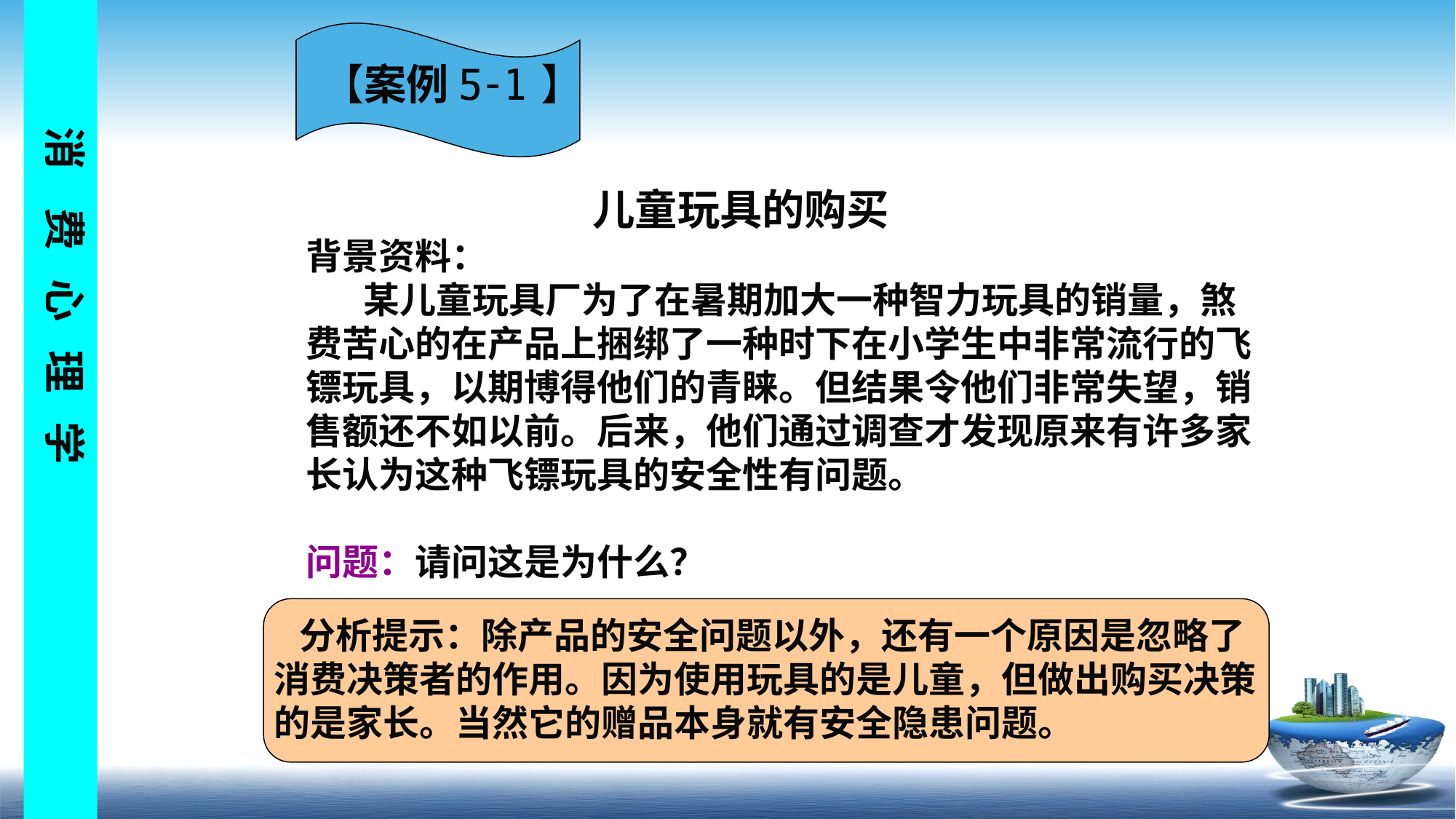

【案例5-1】

                                  儿童玩具的购买
背景资料：
      某儿童玩具厂为了在暑期加大一种智力玩具的销量，煞
费苦心的在产品上捆绑了一种时下在小学生中非常流行的飞
镖玩具，以期博得他们的青睐。但结果令他们非常失望，销
售额还不如以前。后来，他们通过调查才发现原来有许多家
长认为这种飞镖玩具的安全性有问题。

问题：请问这是为什么？

  分析提示：除产品的安全问题以外，还有一个原因是忽略了消费决策者的作用。因为使用玩具的是儿童，但做出购买决策的是家长。当然它的赠品本身就有安全隐患问题。